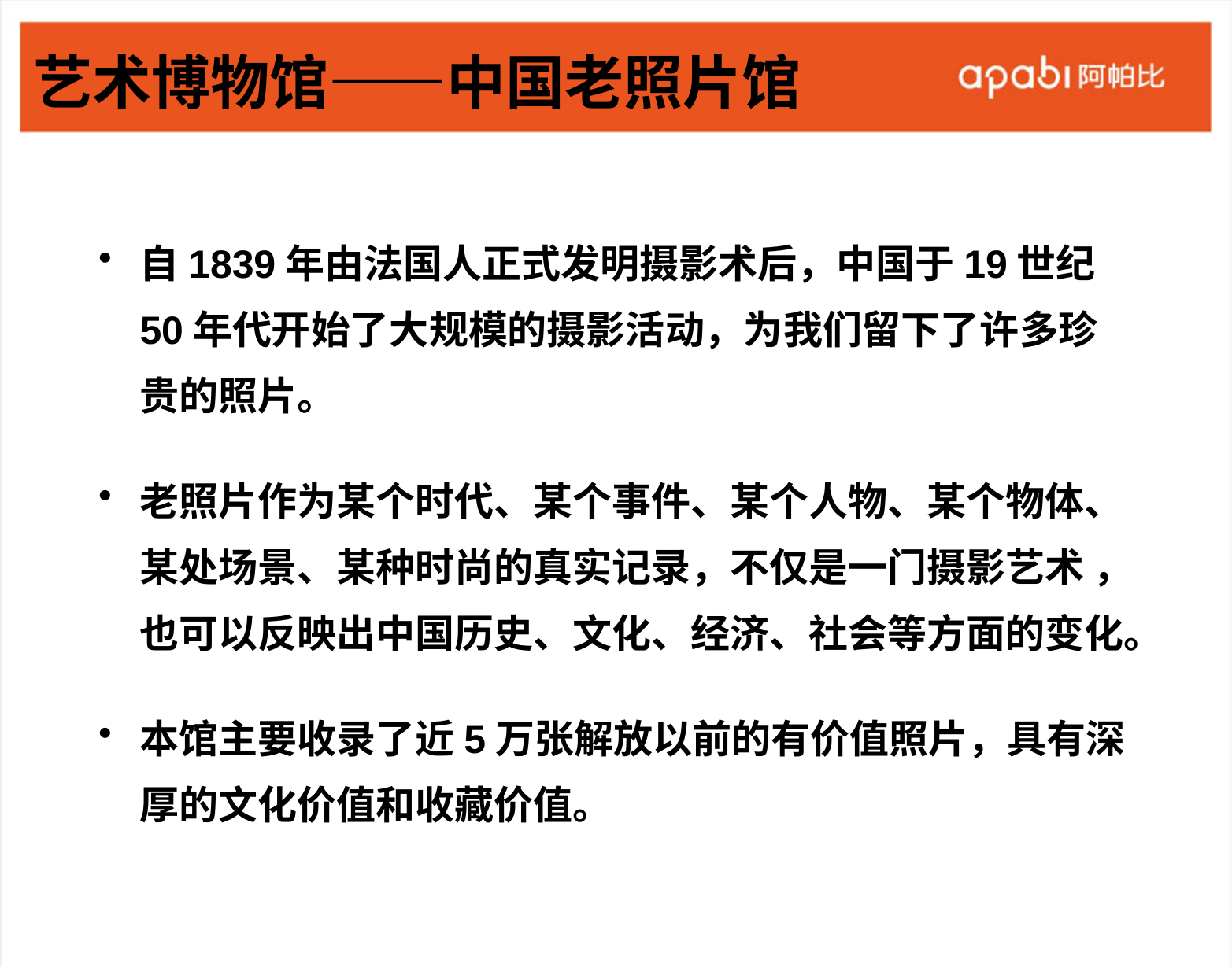

艺术博物馆——中国老照片馆
自1839年由法国人正式发明摄影术后，中国于19世纪50年代开始了大规模的摄影活动，为我们留下了许多珍贵的照片。
老照片作为某个时代、某个事件、某个人物、某个物体、某处场景、某种时尚的真实记录，不仅是一门摄影艺术 ，也可以反映出中国历史、文化、经济、社会等方面的变化。
本馆主要收录了近5万张解放以前的有价值照片，具有深厚的文化价值和收藏价值。